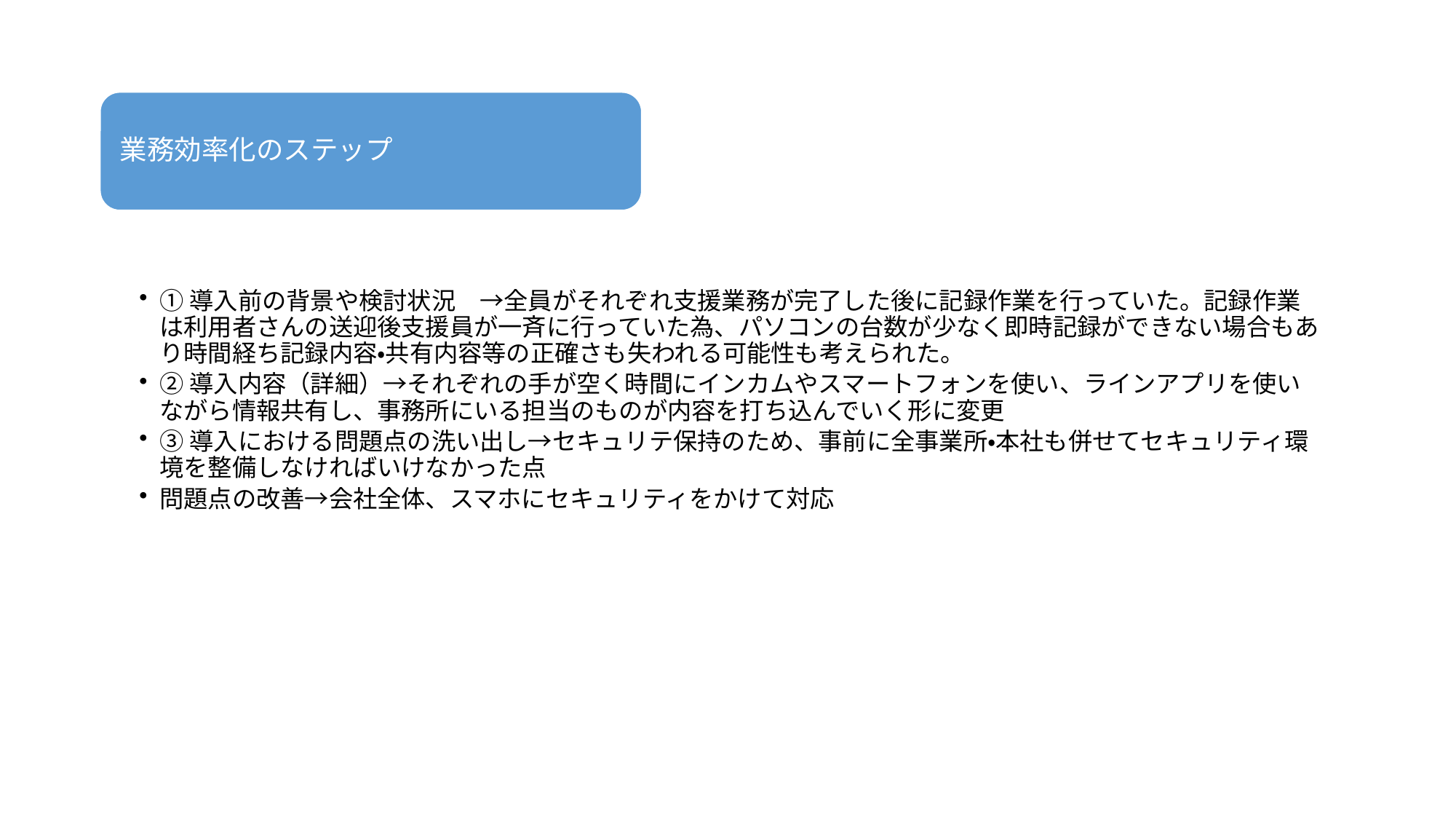

業務効率化のステップ
①導入前の背景や検討状況　→全員がそれぞれ支援業務が完了した後に記録作業を行っていた。記録作業は利用者さんの送迎後支援員が一斉に行っていた為、パソコンの台数が少なく即時記録ができない場合もあり時間経ち記録内容・共有内容等の正確さも失われる可能性も考えられた。
②導入内容（詳細）→それぞれの手が空く時間にインカムやスマートフォンを使い、ラインアプリを使いながら情報共有し、事務所にいる担当のものが内容を打ち込んでいく形に変更
③導入における問題点の洗い出し→セキュリテ保持のため、事前に全事業所・本社も併せてセキュリティ環境を整備しなければいけなかった点
問題点の改善→会社全体、スマホにセキュリティをかけて対応